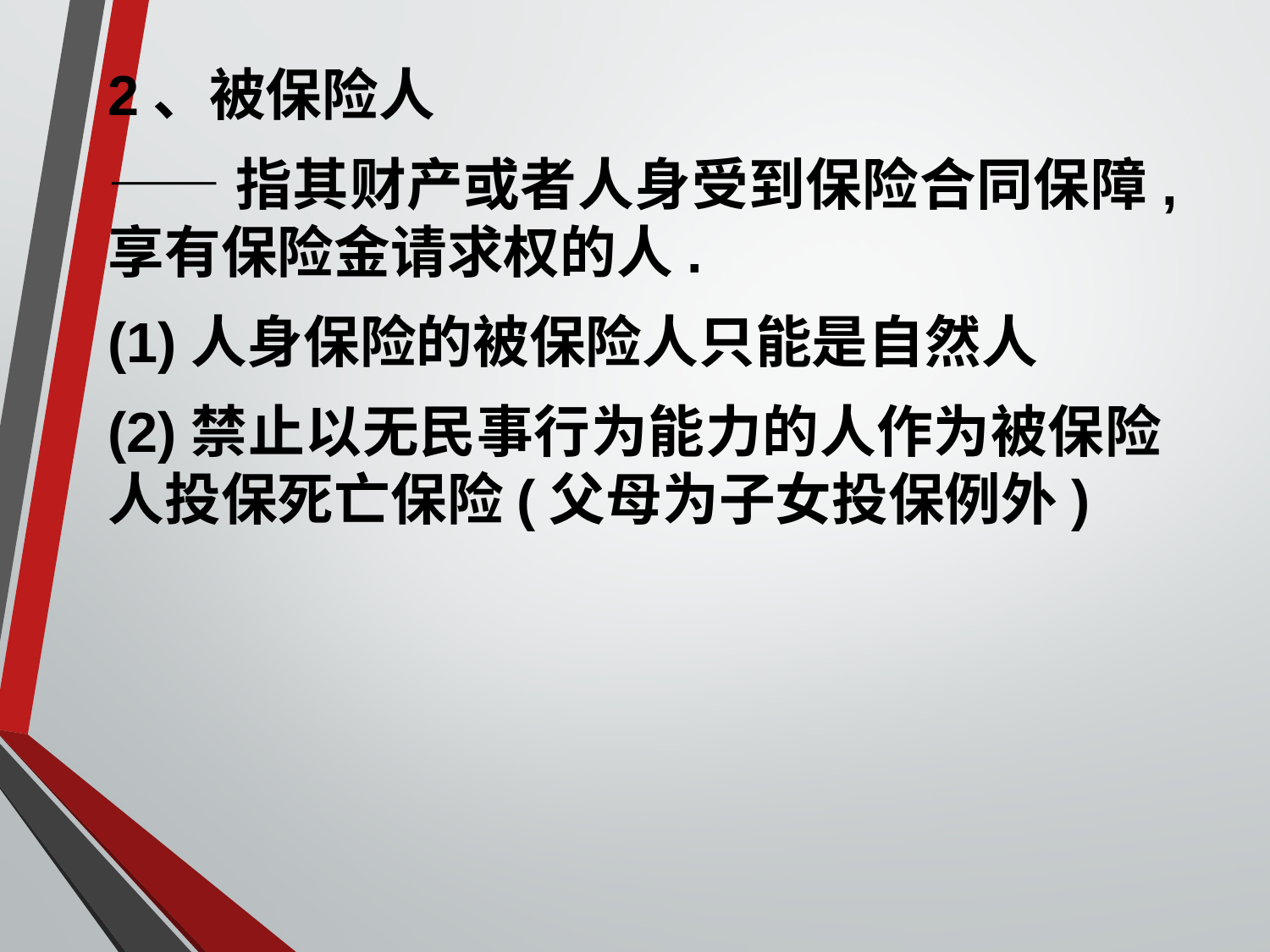

2、被保险人
——指其财产或者人身受到保险合同保障,享有保险金请求权的人.
(1)人身保险的被保险人只能是自然人
(2)禁止以无民事行为能力的人作为被保险人投保死亡保险(父母为子女投保例外)